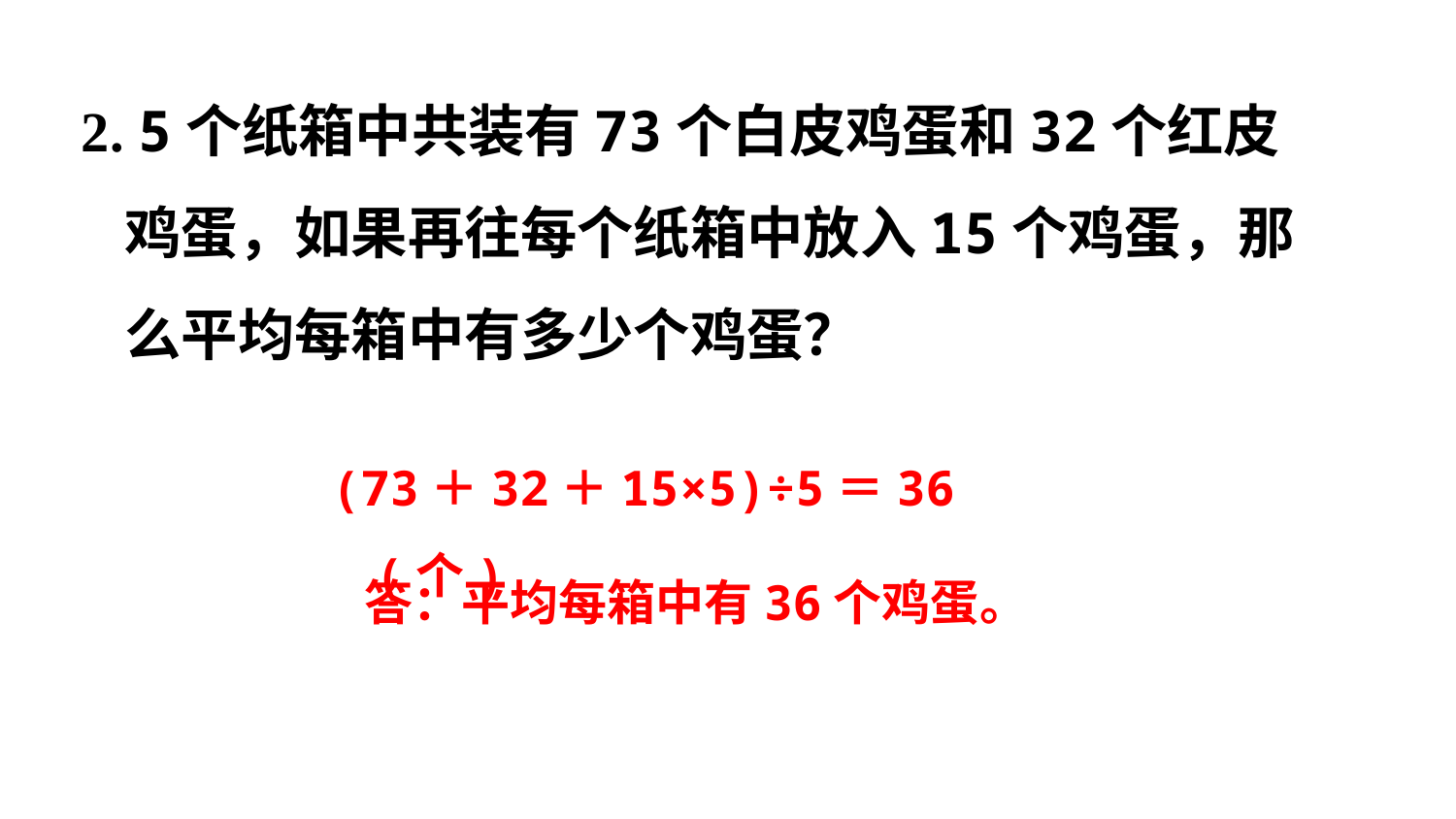

2. 5个纸箱中共装有73个白皮鸡蛋和32个红皮鸡蛋，如果再往每个纸箱中放入15个鸡蛋，那么平均每箱中有多少个鸡蛋？
(73＋32＋15×5)÷5＝36(个)
答：平均每箱中有36个鸡蛋。